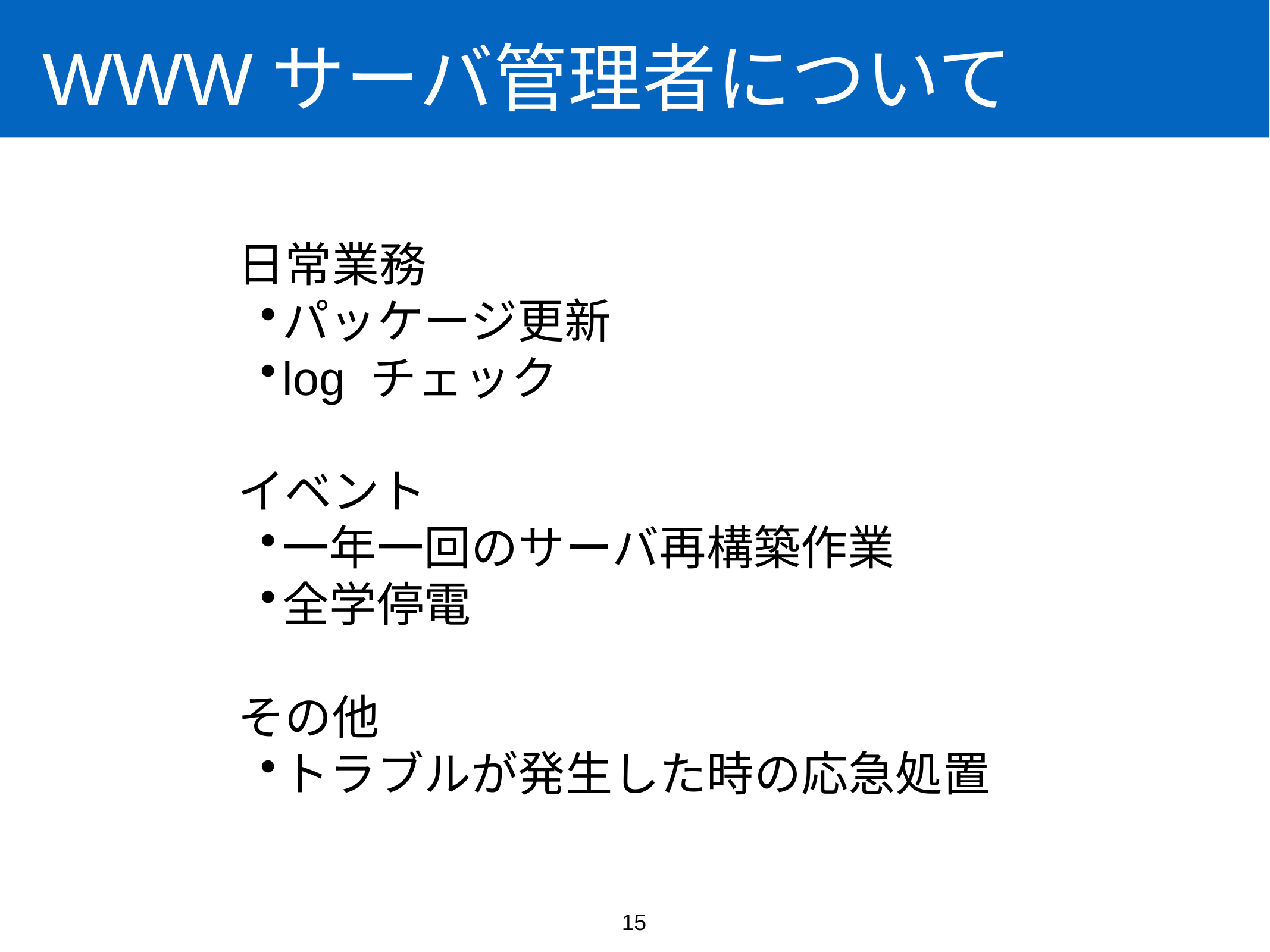

WWWサーバ管理者について
日常業務
パッケージ更新
log チェック

イベント
一年一回のサーバ再構築作業
全学停電

その他
トラブルが発生した時の応急処置
15